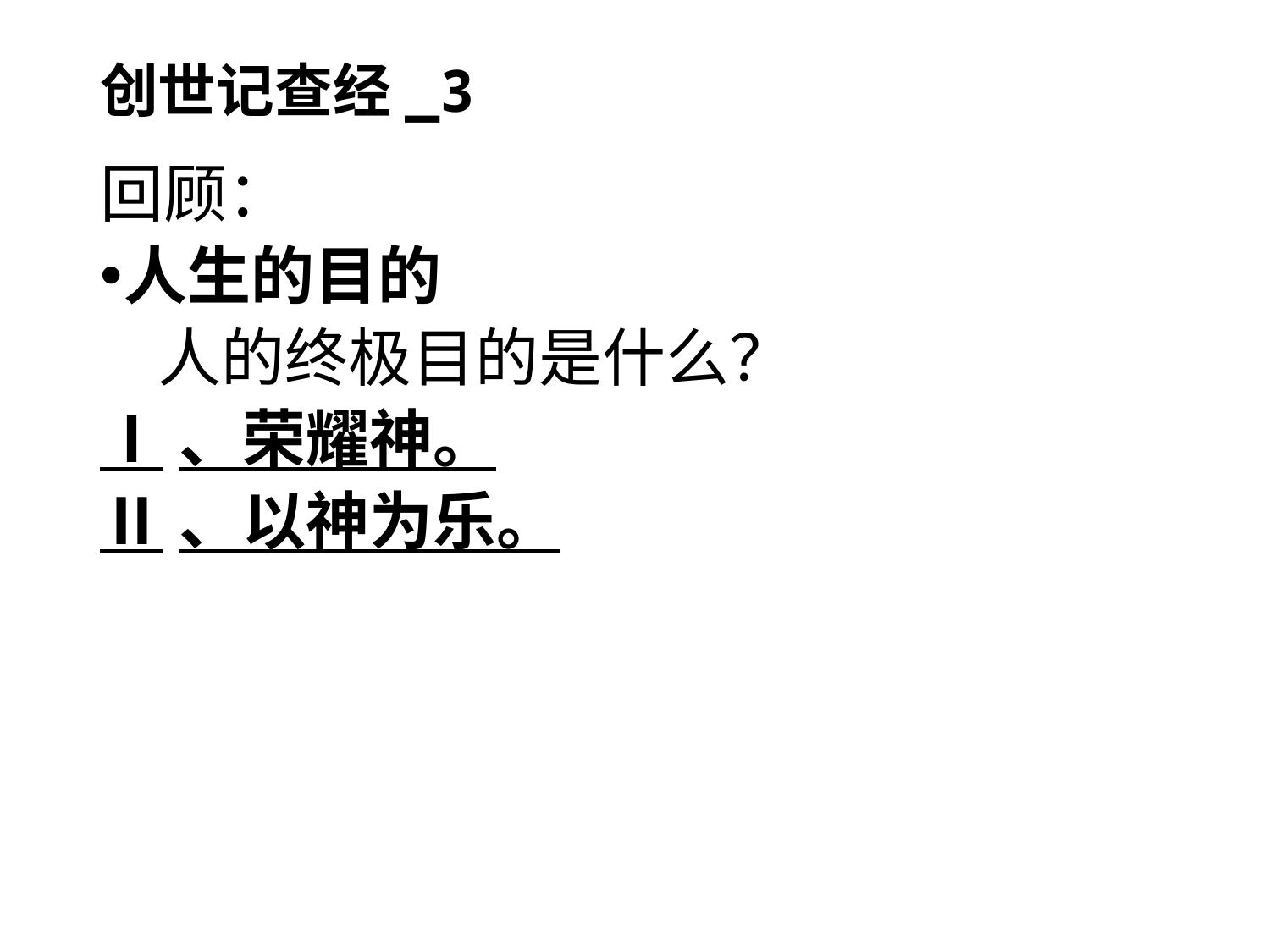

# 创世记查经_3
回顾：
人生的目的
   人的终极目的是什么？
Ⅰ、荣耀神。
Ⅱ、以神为乐。